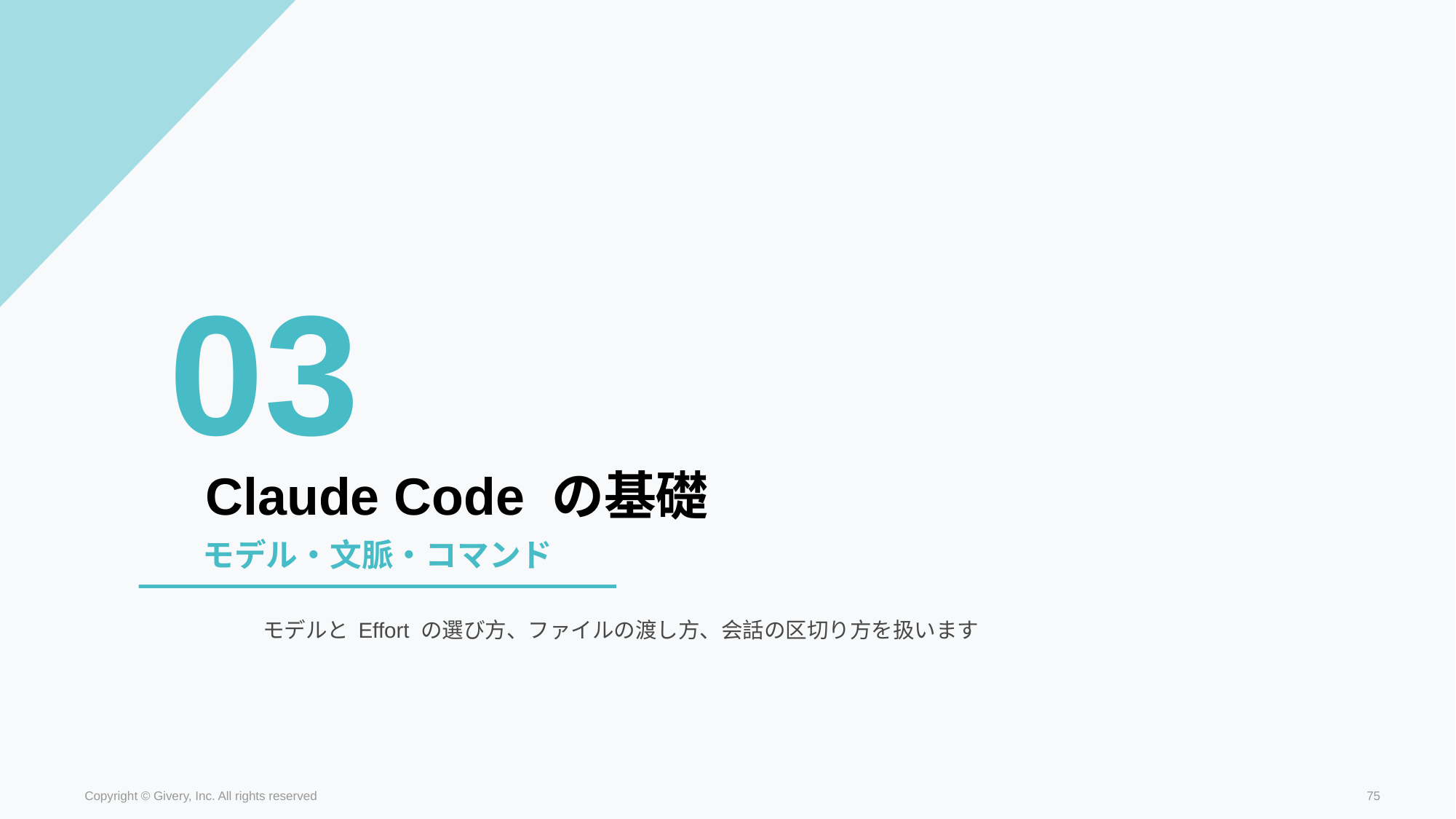

03
Claude Code の基礎
モデル・文脈・コマンド

モデルと Effort の選び方、ファイルの渡し方、会話の区切り方を扱います
Copyright © Givery, Inc. All rights reserved
75